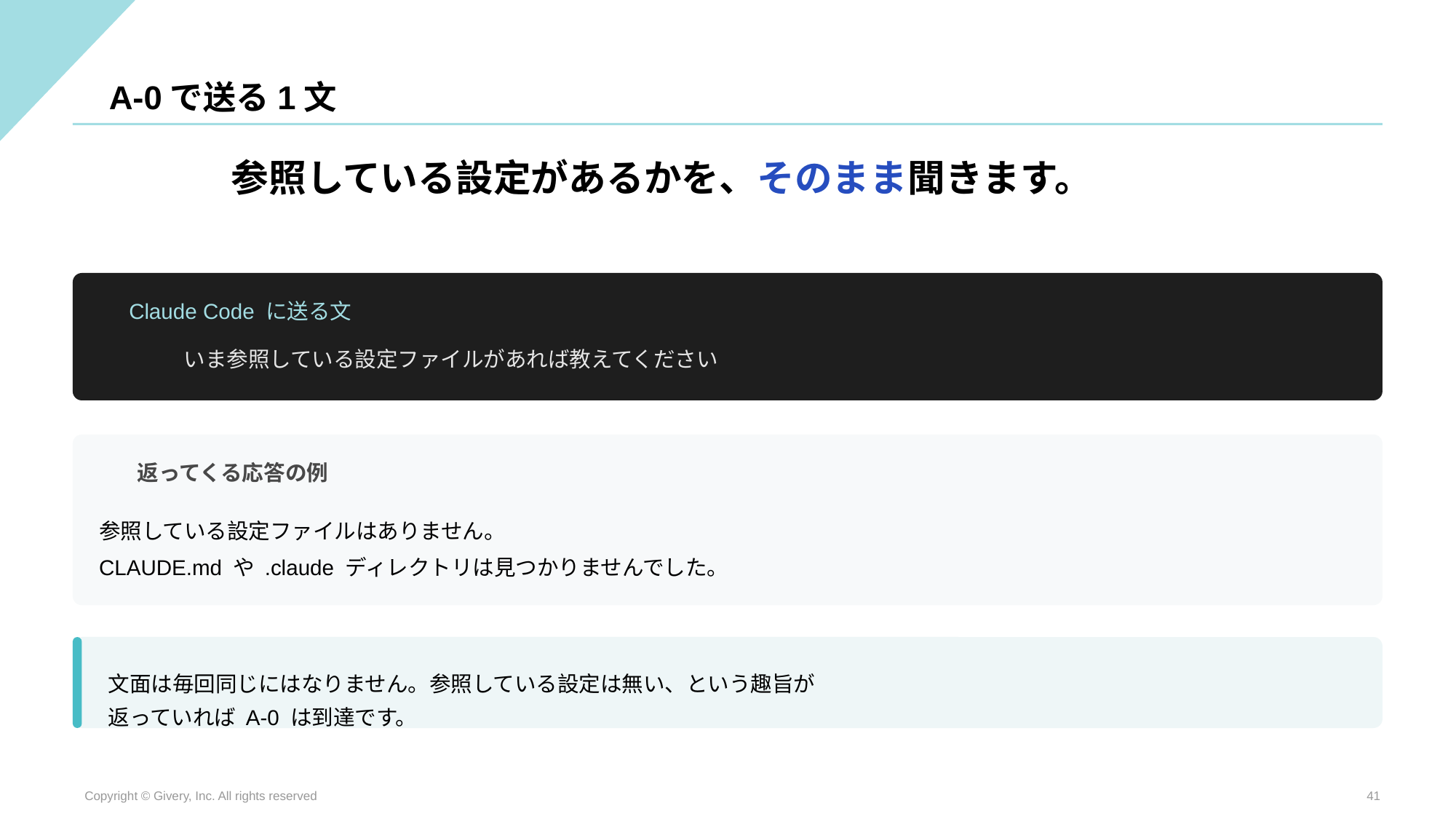

A-0で送る1文

参照している設定があるかを、そのまま聞きます。

Claude Code に送る文
いま参照している設定ファイルがあれば教えてください

返ってくる応答の例
参照している設定ファイルはありません。
CLAUDE.md や .claude ディレクトリは見つかりませんでした。

文面は毎回同じにはなりません。参照している設定は無い、という趣旨が
返っていれば A-0 は到達です。
Copyright © Givery, Inc. All rights reserved
41